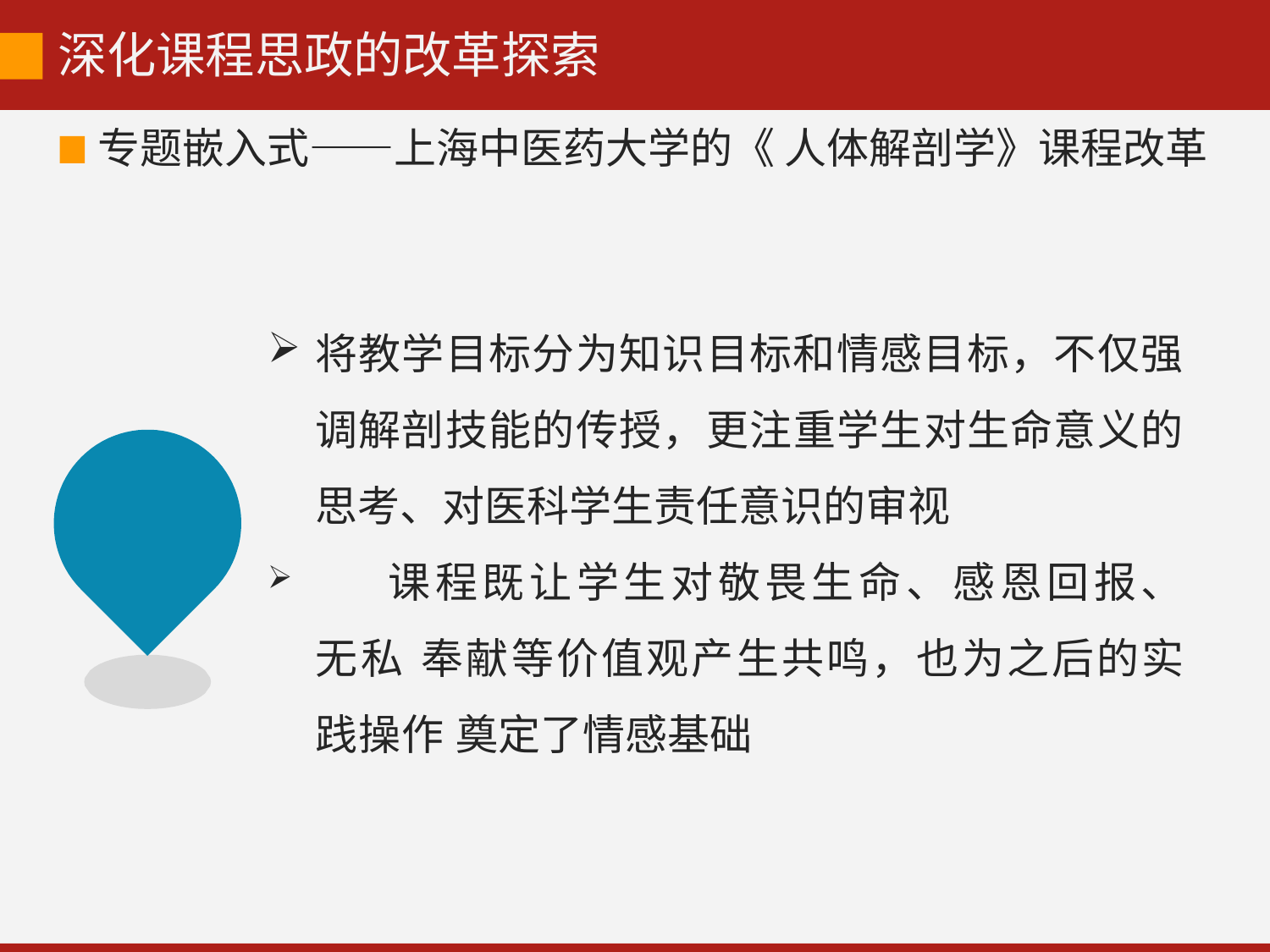

# 深化课程思政的改革探索
专题嵌入式——上海中医药大学的《 人体解剖学》课程改革

将教学目标分为知识目标和情感目标，不仅强 调解剖技能的传授，更注重学生对生命意义的 思考、对医科学生责任意识的审视
	课程既让学生对敬畏生命、感恩回报、无私 奉献等价值观产生共鸣，也为之后的实践操作 奠定了情感基础